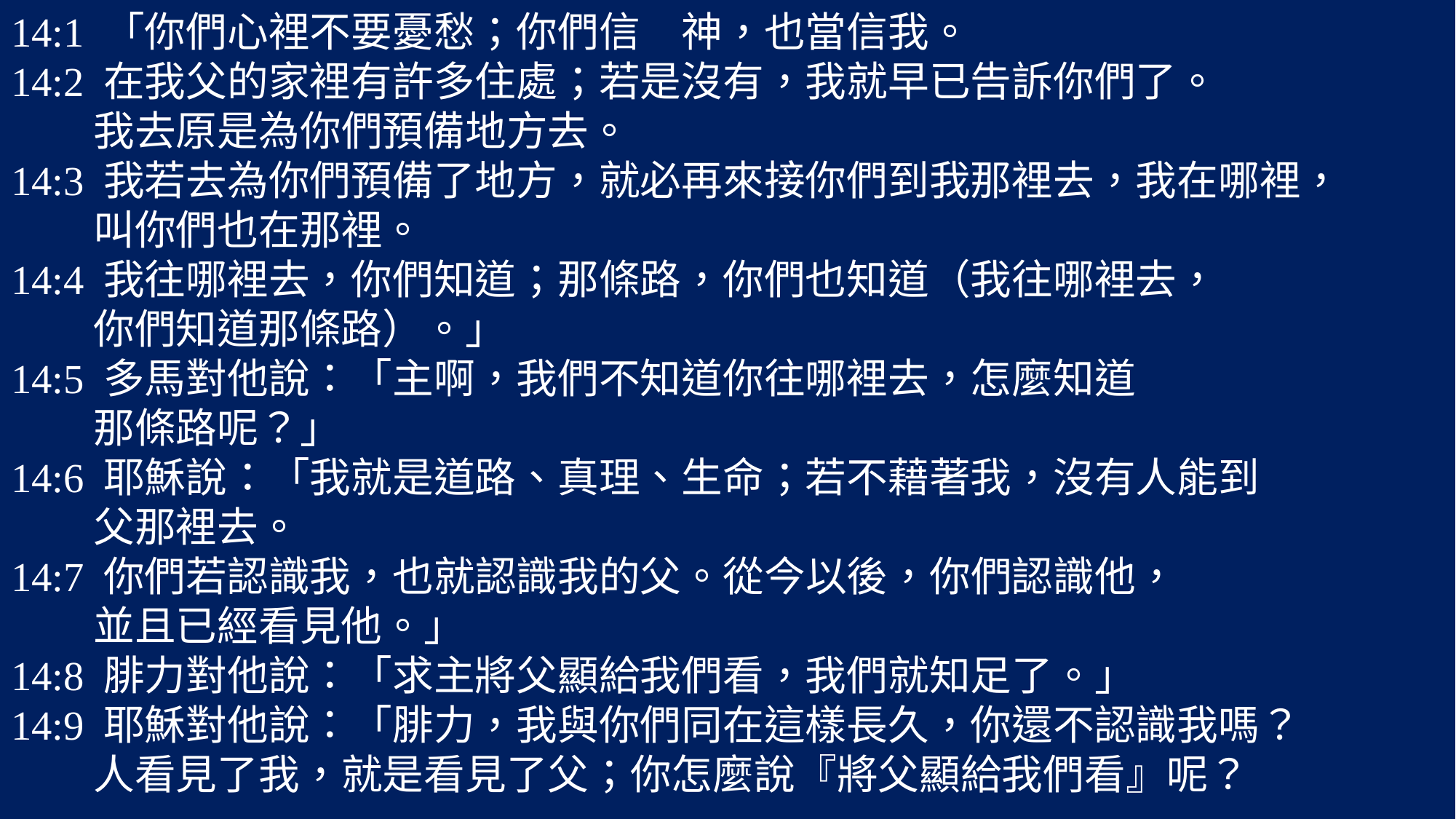

14:1 「你們心裡不要憂愁；你們信　神，也當信我。
14:2 在我父的家裡有許多住處；若是沒有，我就早已告訴你們了。
        我去原是為你們預備地方去。
14:3 我若去為你們預備了地方，就必再來接你們到我那裡去，我在哪裡，
        叫你們也在那裡。
14:4 我往哪裡去，你們知道；那條路，你們也知道（我往哪裡去，
        你們知道那條路）。」
14:5 多馬對他說：「主啊，我們不知道你往哪裡去，怎麼知道
        那條路呢？」
14:6 耶穌說：「我就是道路、真理、生命；若不藉著我，沒有人能到
        父那裡去。
14:7 你們若認識我，也就認識我的父。從今以後，你們認識他，
        並且已經看見他。」
14:8 腓力對他說：「求主將父顯給我們看，我們就知足了。」
14:9 耶穌對他說：「腓力，我與你們同在這樣長久，你還不認識我嗎？
        人看見了我，就是看見了父；你怎麼說『將父顯給我們看』呢？